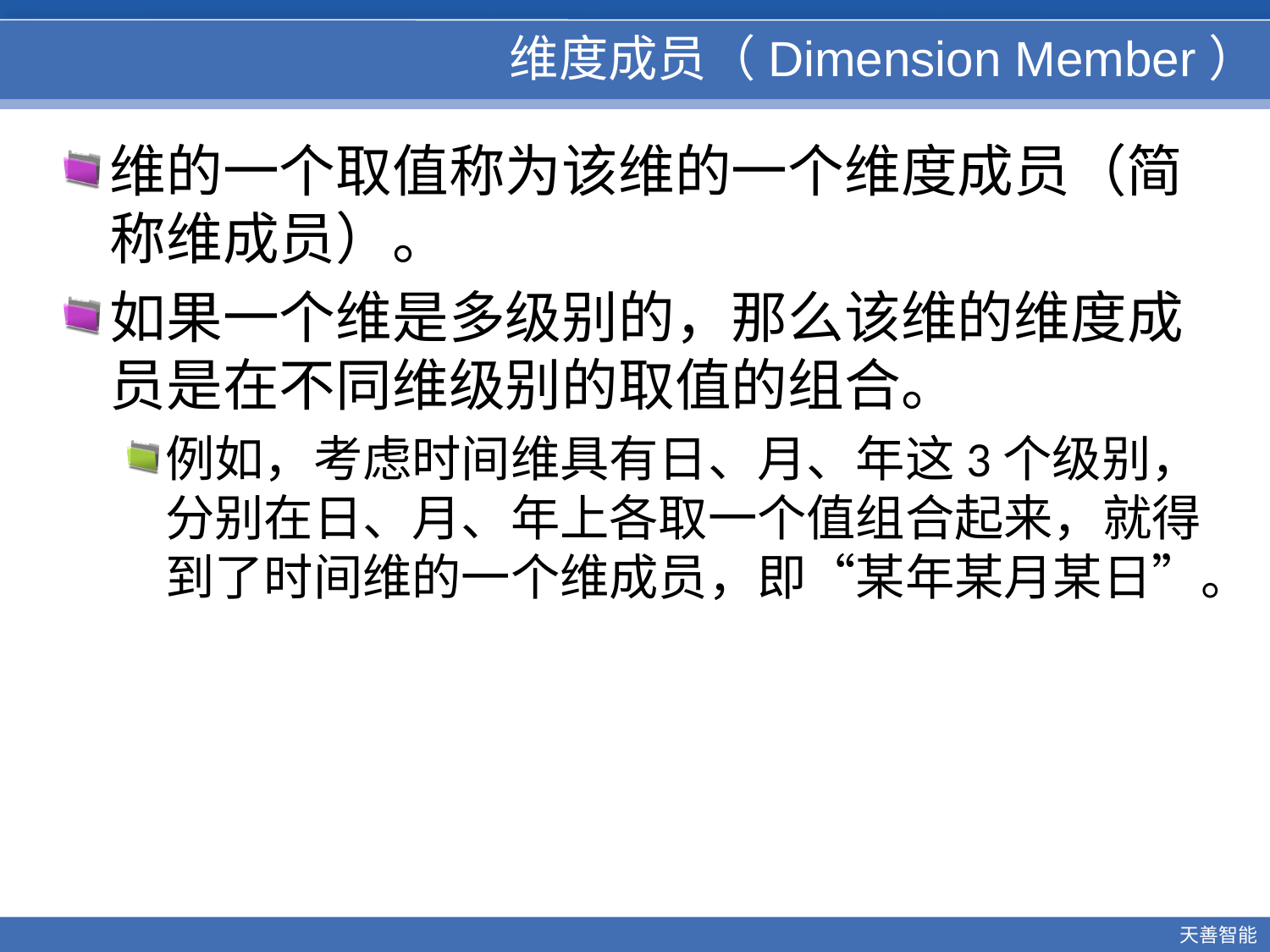

# 维度成员（Dimension Member）
维的一个取值称为该维的一个维度成员（简称维成员）。
如果一个维是多级别的，那么该维的维度成员是在不同维级别的取值的组合。
例如，考虑时间维具有日、月、年这3个级别，分别在日、月、年上各取一个值组合起来，就得到了时间维的一个维成员，即“某年某月某日”。